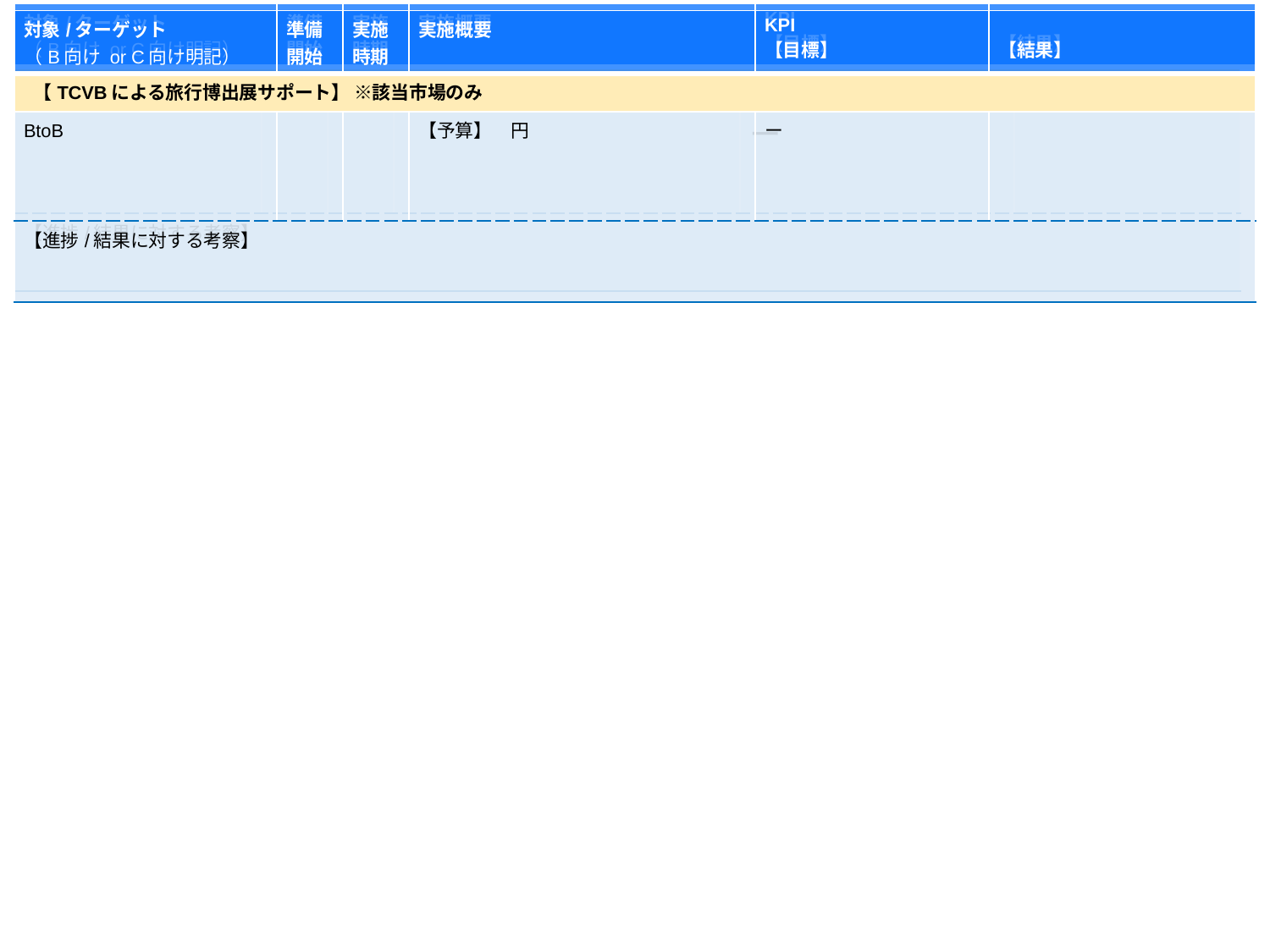

| 対象/ターゲット （B向け or C向け明記） | 準備 開始 | 実施 時期 | 実施概要 | KPI 【目標】 | 【結果】 |
| --- | --- | --- | --- | --- | --- |
| 対象/ターゲット （B向け or C向け明記） | 準備 開始 | 実施 時期 | 実施概要 | KPI 【目標】 | 【結果】 |
| --- | --- | --- | --- | --- | --- |
| 【TCVBによる旅行博出展サポート】 ※該当市場のみ |  |  |  |  |  |
| BtoB |  |  | 【予算】　円 | ー |  |
| 【進捗/結果に対する考察】 |  |  |  |  |  |
| 【TCVBによる旅行博出展サポート / レップによる旅行博出展】 ※該当市場のみ |  |  |  |  |  |
| --- | --- | --- | --- | --- | --- |
|  |  |  |  | ー |  |
| 【進捗/結果に対する考察】 |  |  |  |  |  |